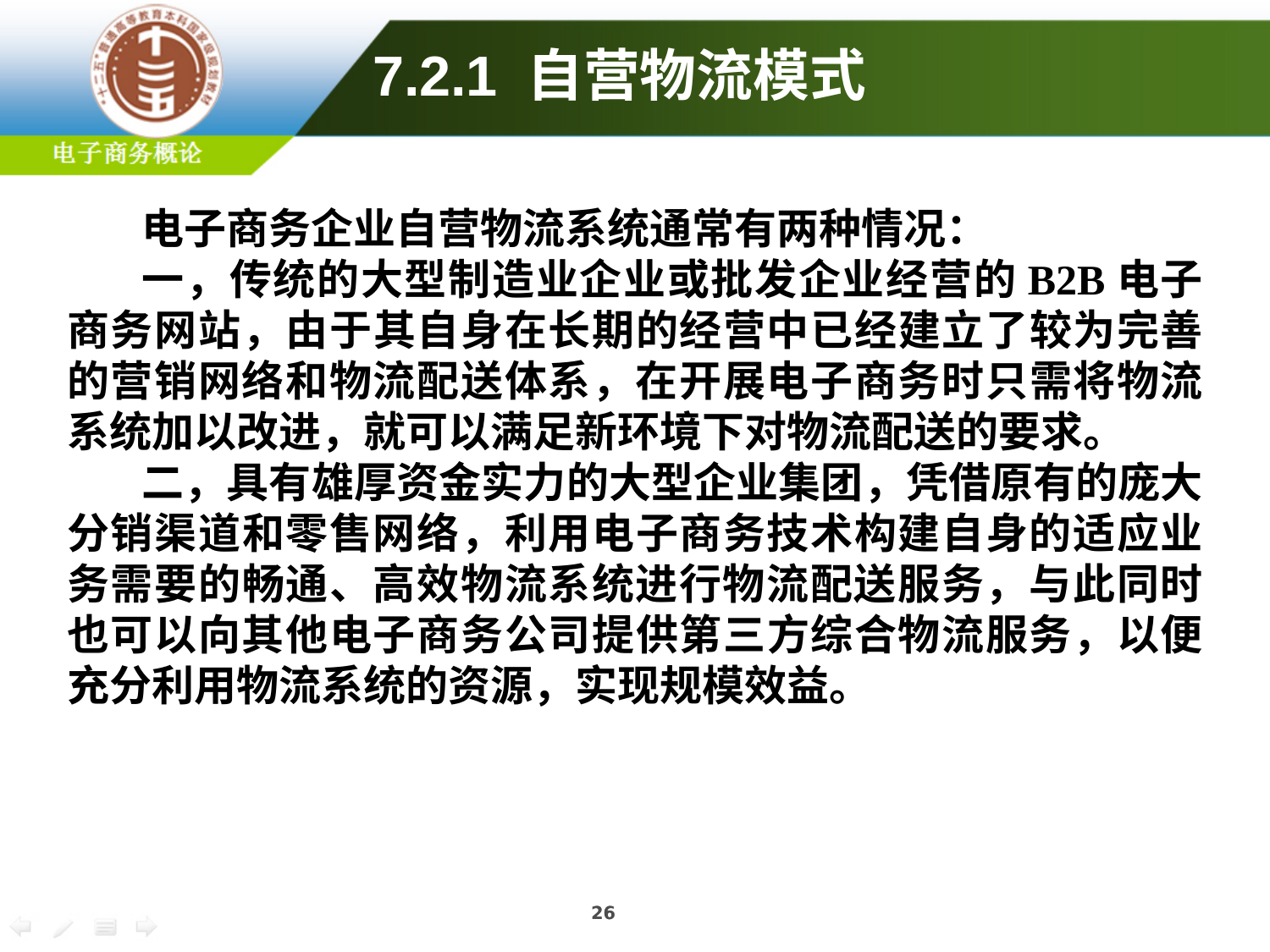

7.2.1 自营物流模式
电子商务企业自营物流系统通常有两种情况：
一，传统的大型制造业企业或批发企业经营的B2B电子商务网站，由于其自身在长期的经营中已经建立了较为完善的营销网络和物流配送体系，在开展电子商务时只需将物流系统加以改进，就可以满足新环境下对物流配送的要求。
二，具有雄厚资金实力的大型企业集团，凭借原有的庞大分销渠道和零售网络，利用电子商务技术构建自身的适应业务需要的畅通、高效物流系统进行物流配送服务，与此同时也可以向其他电子商务公司提供第三方综合物流服务，以便充分利用物流系统的资源，实现规模效益。

26
26